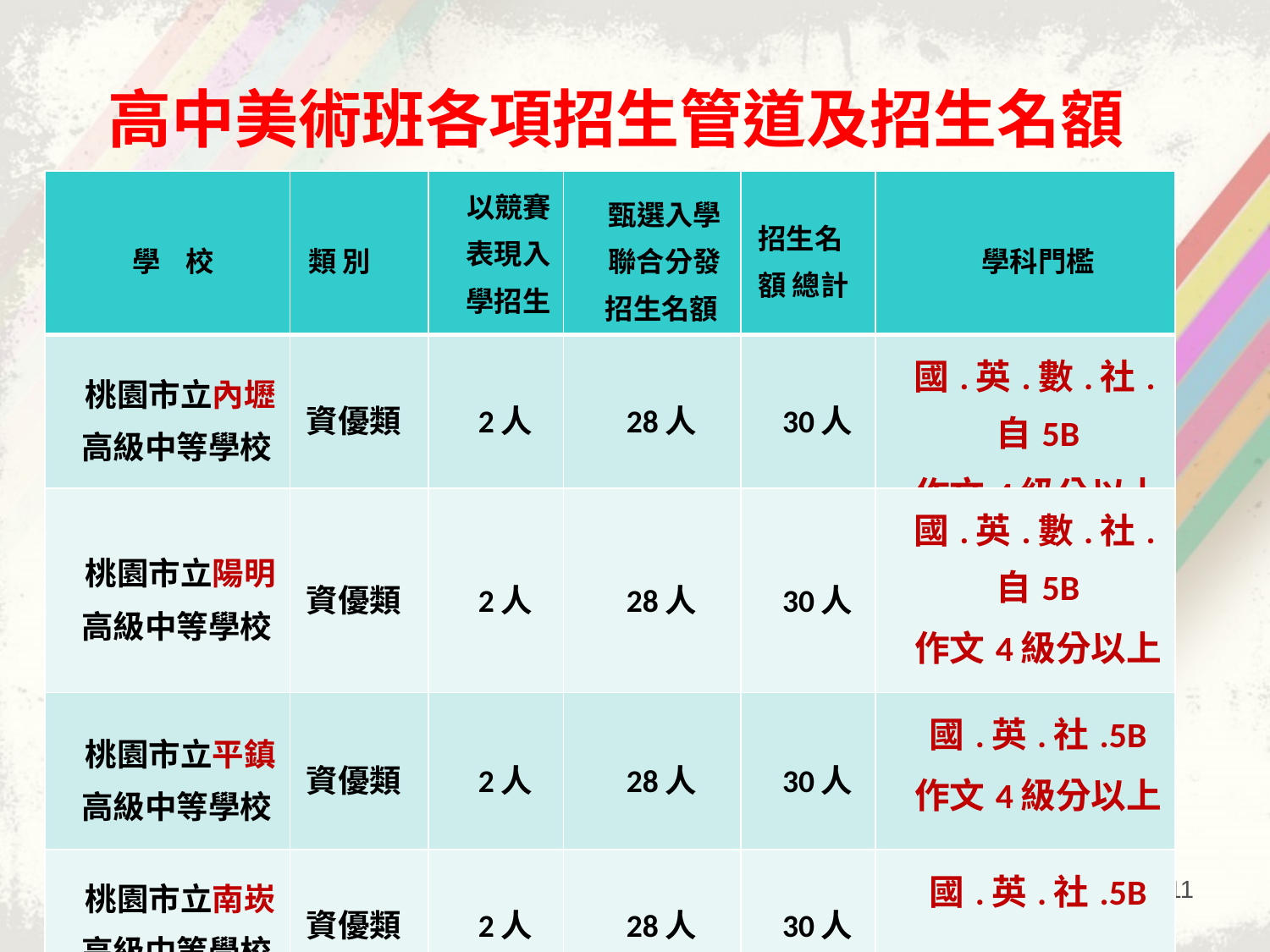

# 高中美術班各項招生管道及招生名額
| 學 校 | 類 別 | 以競賽表現入學招生名額 | 甄選入學聯合分發招生名額 | 招生名額 總計 | 學科門檻 |
| --- | --- | --- | --- | --- | --- |
| 桃園市立內壢高級中等學校 | 資優類 | 2人 | 28人 | 30人 | 國.英.數.社.自5B 作文4級分以上 |
| 桃園市立陽明高級中等學校 | 資優類 | 2人 | 28人 | 30人 | 國.英.數.社.自5B 作文4級分以上 |
| 桃園市立平鎮高級中等學校 | 資優類 | 2人 | 28人 | 30人 | 國.英.社.5B 作文4級分以上 |
| 桃園市立南崁高級中等學校 | 資優類 | 2人 | 28人 | 30人 | 國.英.社.5B |
11